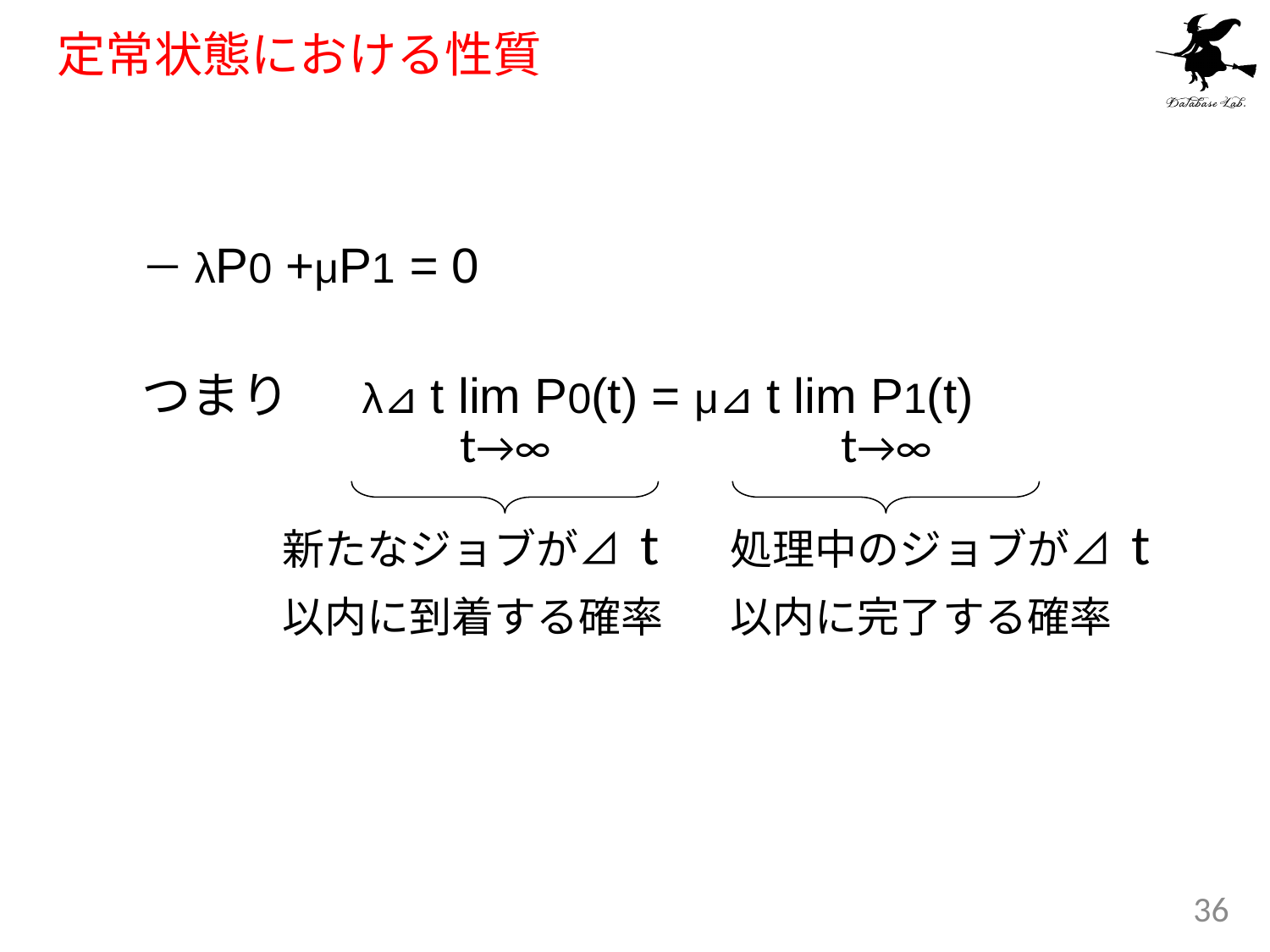

# 定常状態における性質
－λP0 +μP1 = 0
つまり　 λ⊿ t lim P0(t) = μ⊿ t lim P1(t)

t→∞
t→∞
新たなジョブが⊿ t
以内に到着する確率
処理中のジョブが⊿ t
以内に完了する確率
36